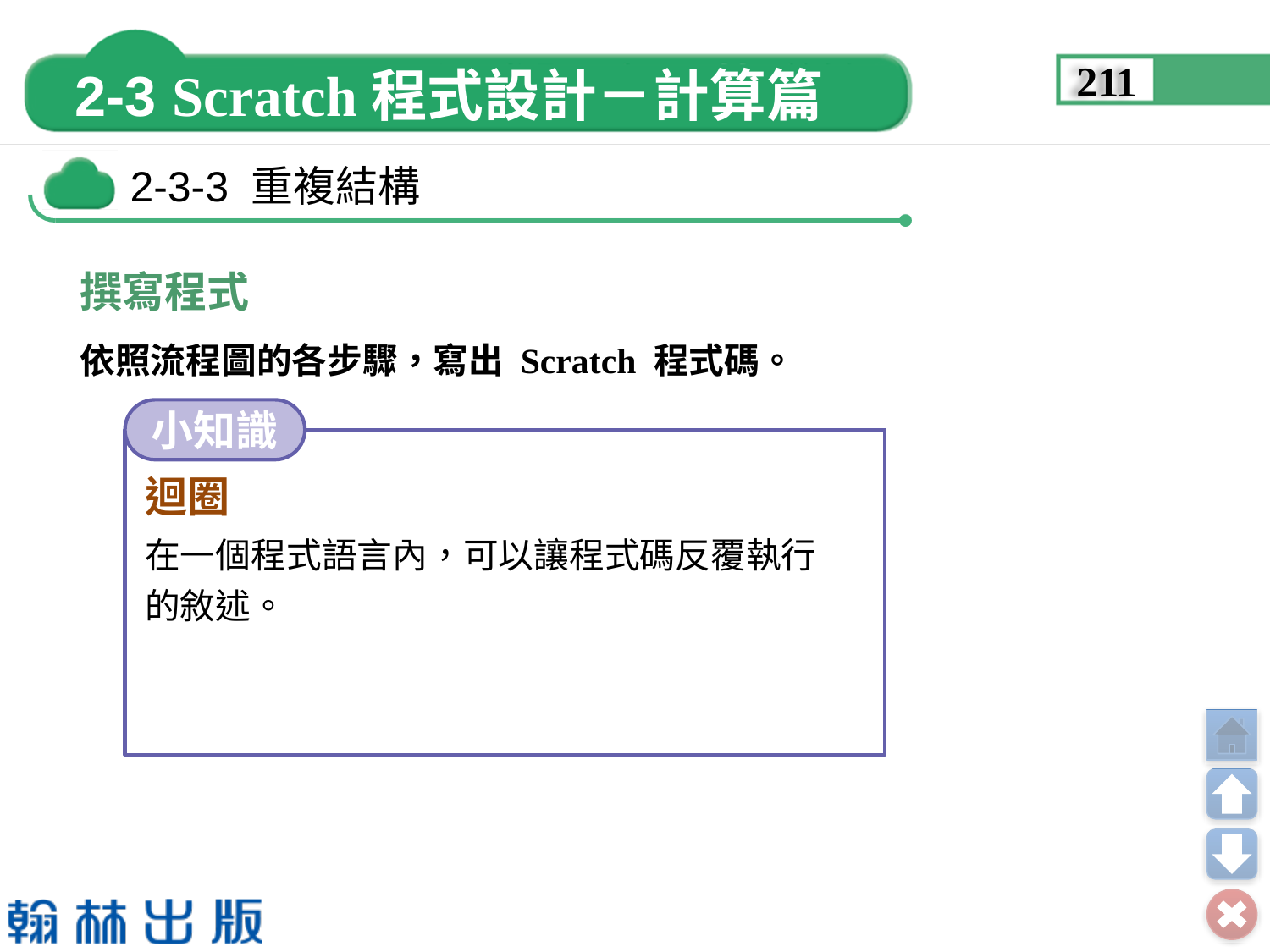

211
撰寫程式
依照流程圖的各步驟，寫出 Scratch 程式碼。
小知識

迴圈
在一個程式語言內，可以讓程式碼反覆執行的敘述。